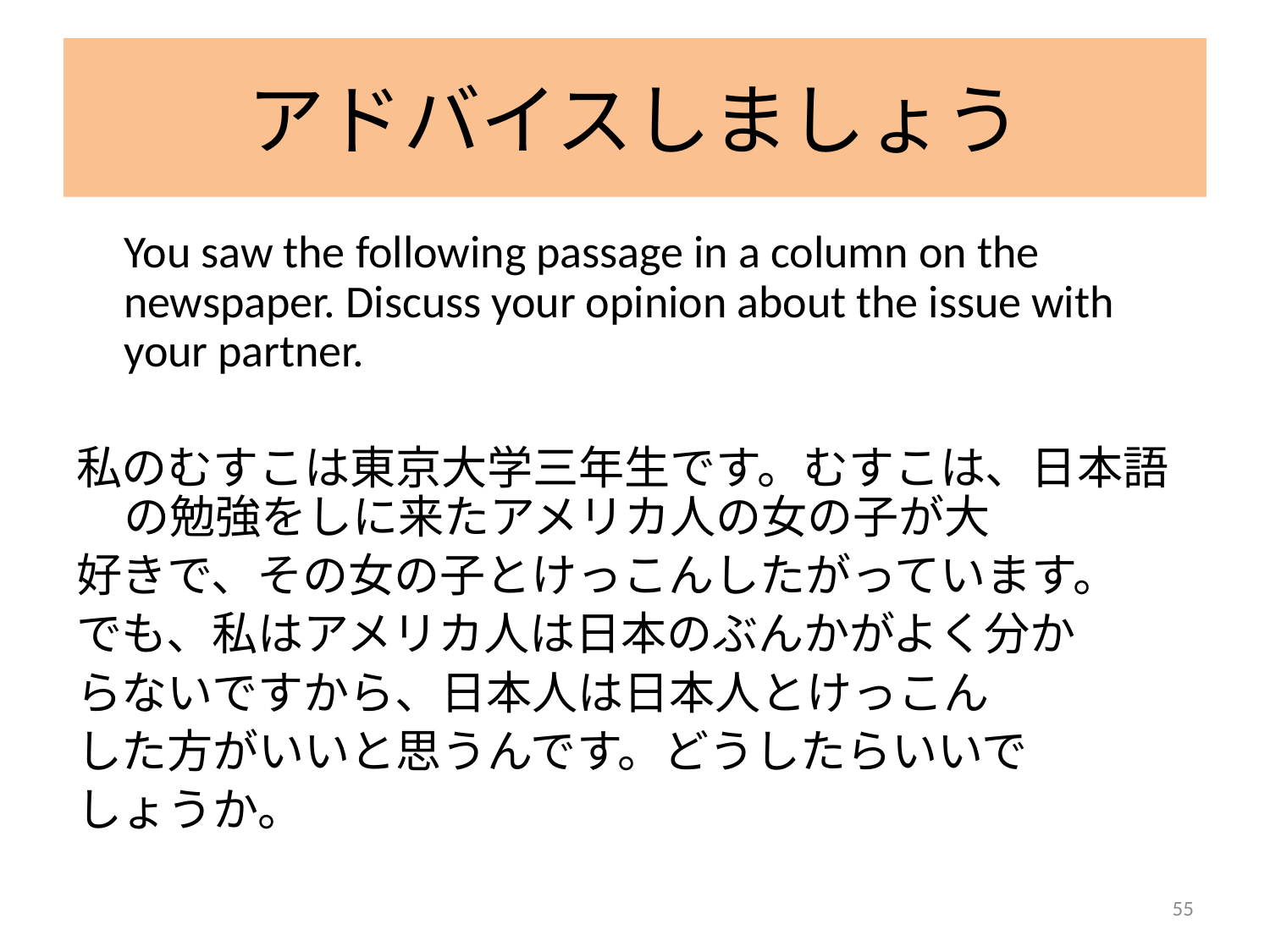

# アドバイスしましょう
	You saw the following passage in a column on the newspaper. Discuss your opinion about the issue with your partner.

私のむすこは東京大学三年生です。むすこは、日本語の勉強をしに来たアメリカ人の女の子が大
好きで、その女の子とけっこんしたがっています。
でも、私はアメリカ人は日本のぶんかがよく分か
らないですから、日本人は日本人とけっこん
した方がいいと思うんです。どうしたらいいで
しょうか。

55